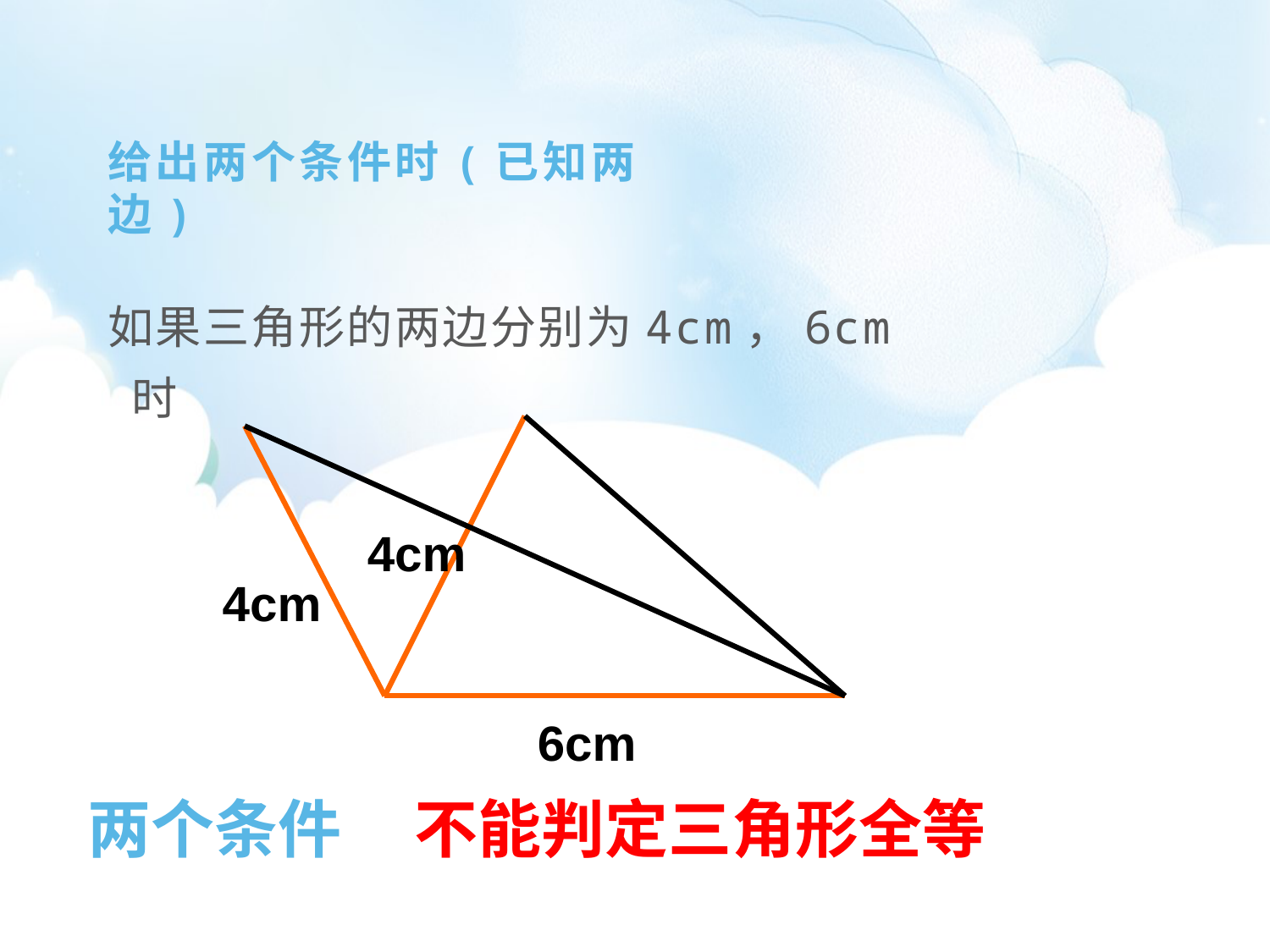

# 给出两个条件时(已知两边)
如果三角形的两边分别为4cm，6cm 时
4cm
4cm
6cm
两个条件
不能判定三角形全等